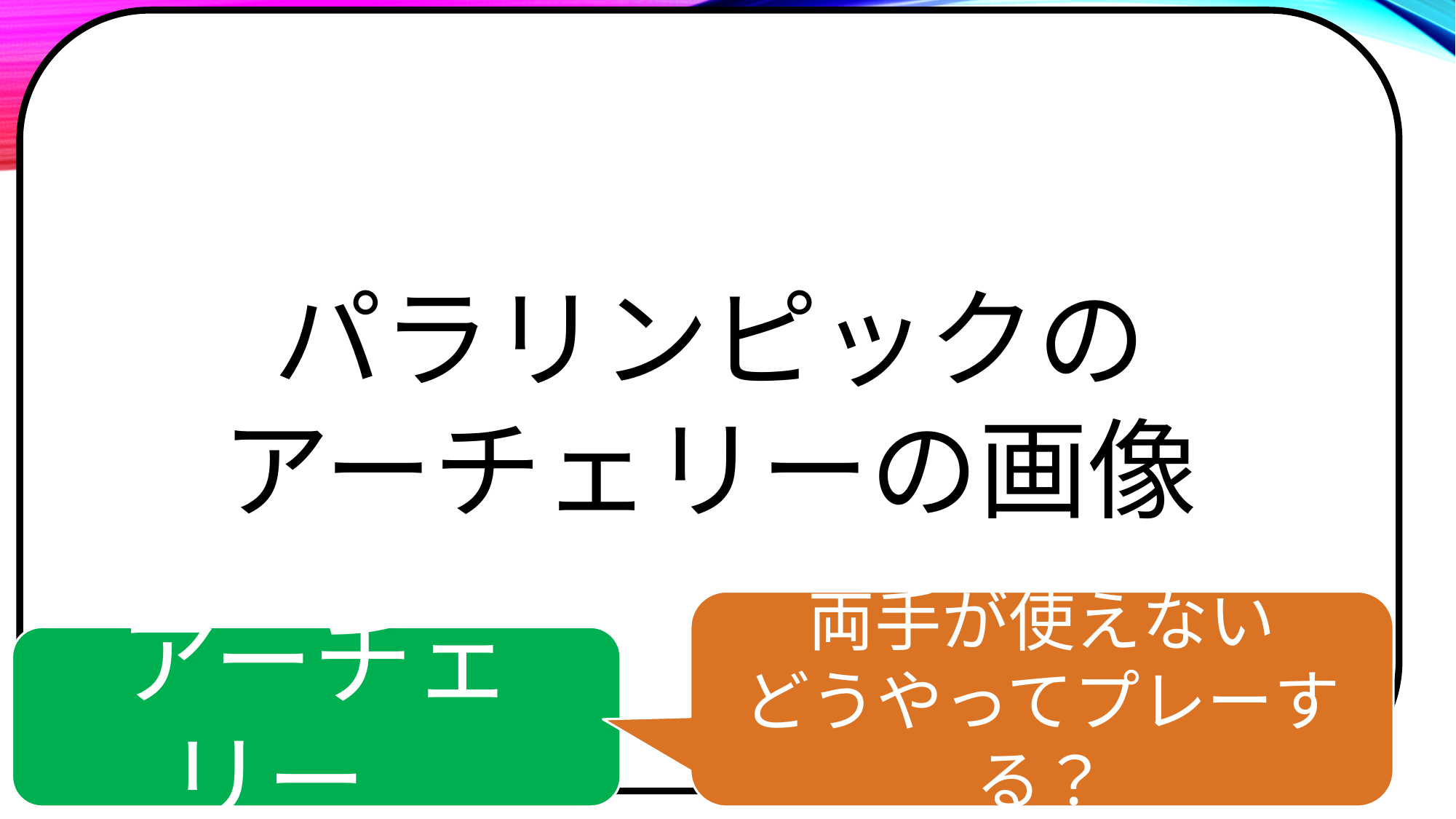

パラリンピックの
アーチェリーの画像
#

両手が使えない
どうやってプレーする？
アーチェリー